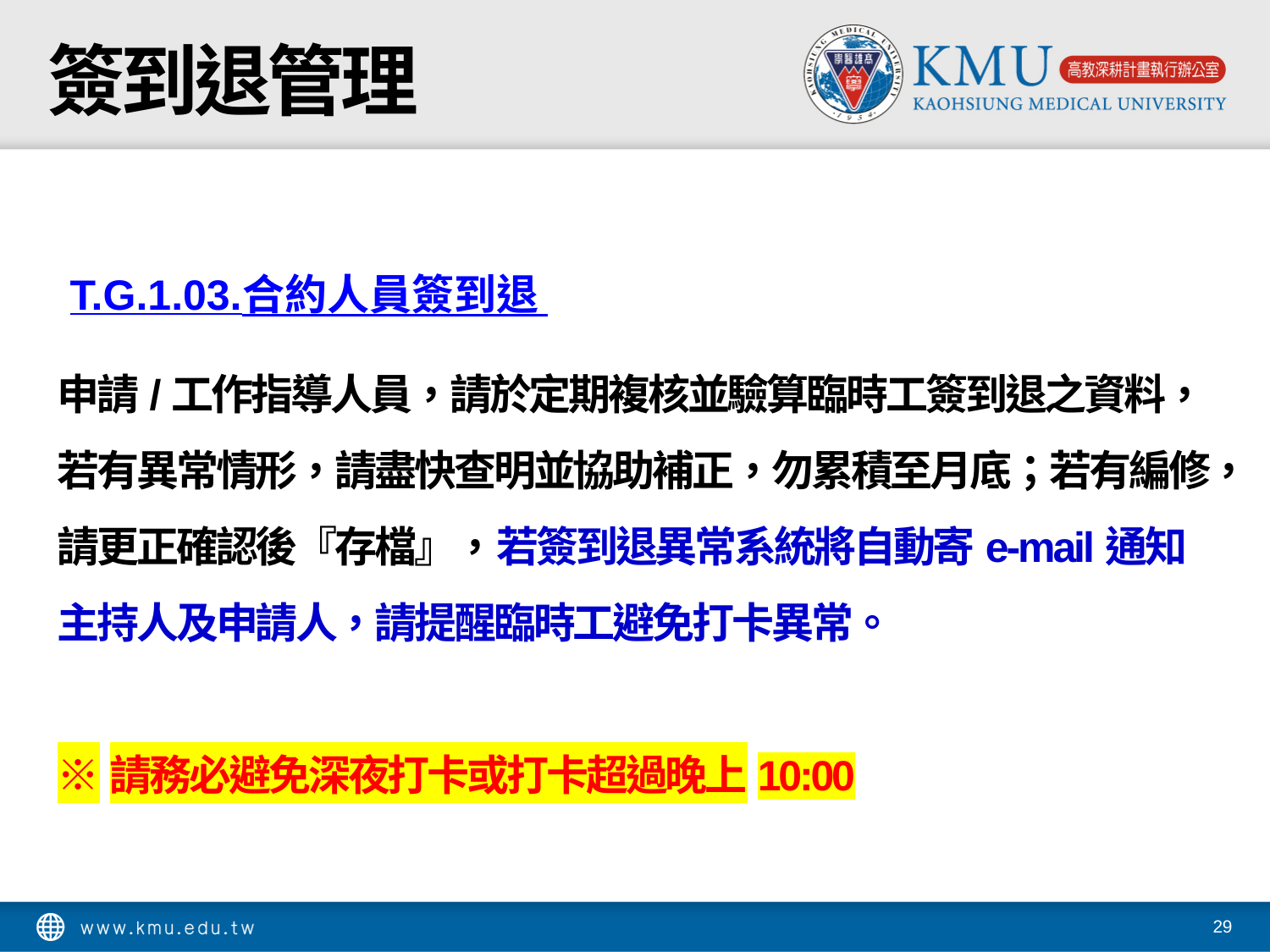

# 簽到退管理
T.G.1.03.合約人員簽到退
申請/工作指導人員，請於定期複核並驗算臨時工簽到退之資料，若有異常情形，請盡快查明並協助補正，勿累積至月底；若有編修，請更正確認後『存檔』，若簽到退異常系統將自動寄e-mail通知主持人及申請人，請提醒臨時工避免打卡異常。

※請務必避免深夜打卡或打卡超過晚上10:00
29